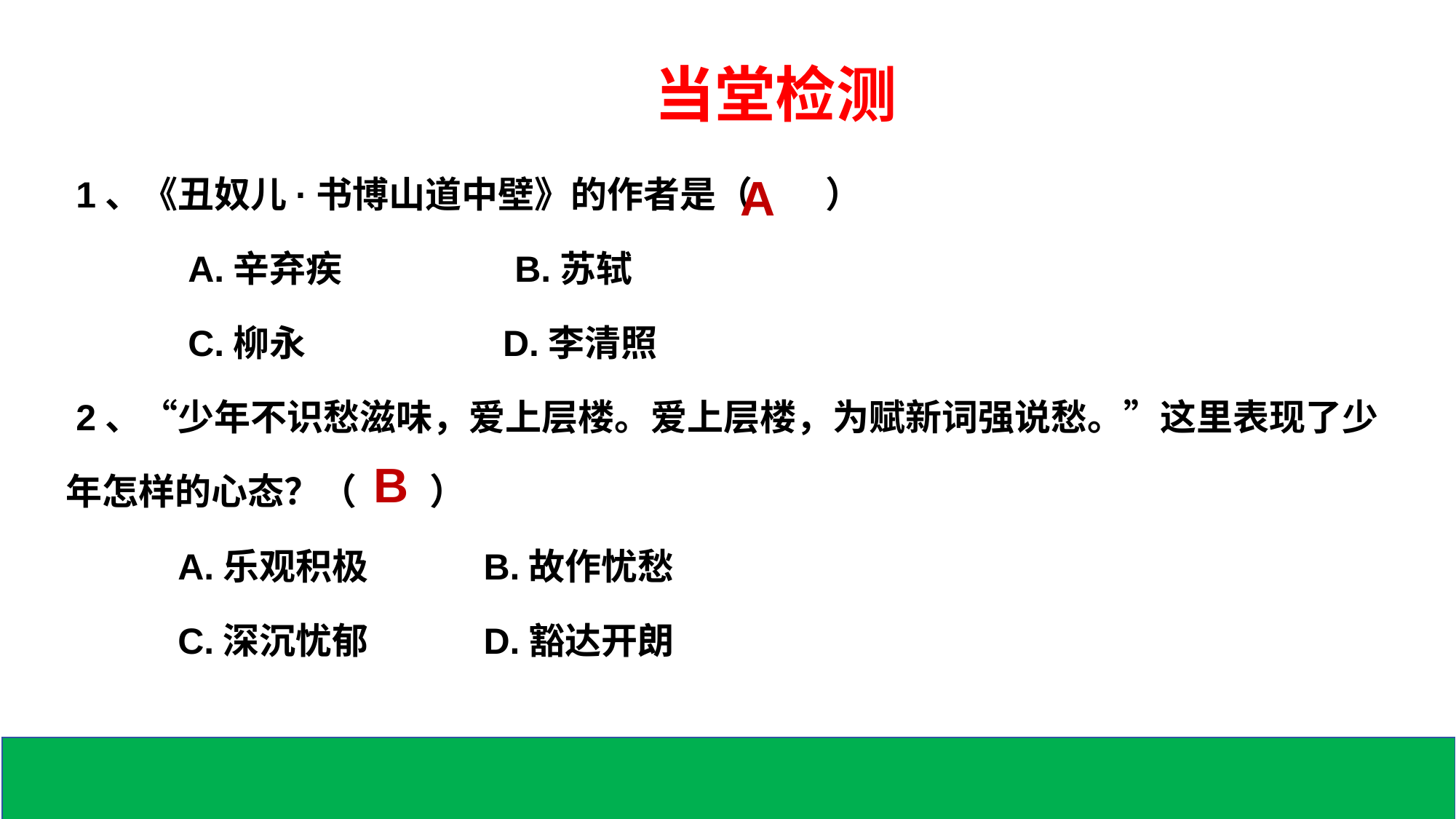

当堂检测
 1、《丑奴儿·书博山道中壁》的作者是（　　）
            A.辛弃疾                    B.苏轼
            C.柳永                       D.李清照
 2、“少年不识愁滋味，爱上层楼。爱上层楼，为赋新词强说愁。”这里表现了少年怎样的心态？（　　）
           A.乐观积极             B.故作忧愁
           C.深沉忧郁             D.豁达开朗
A
B